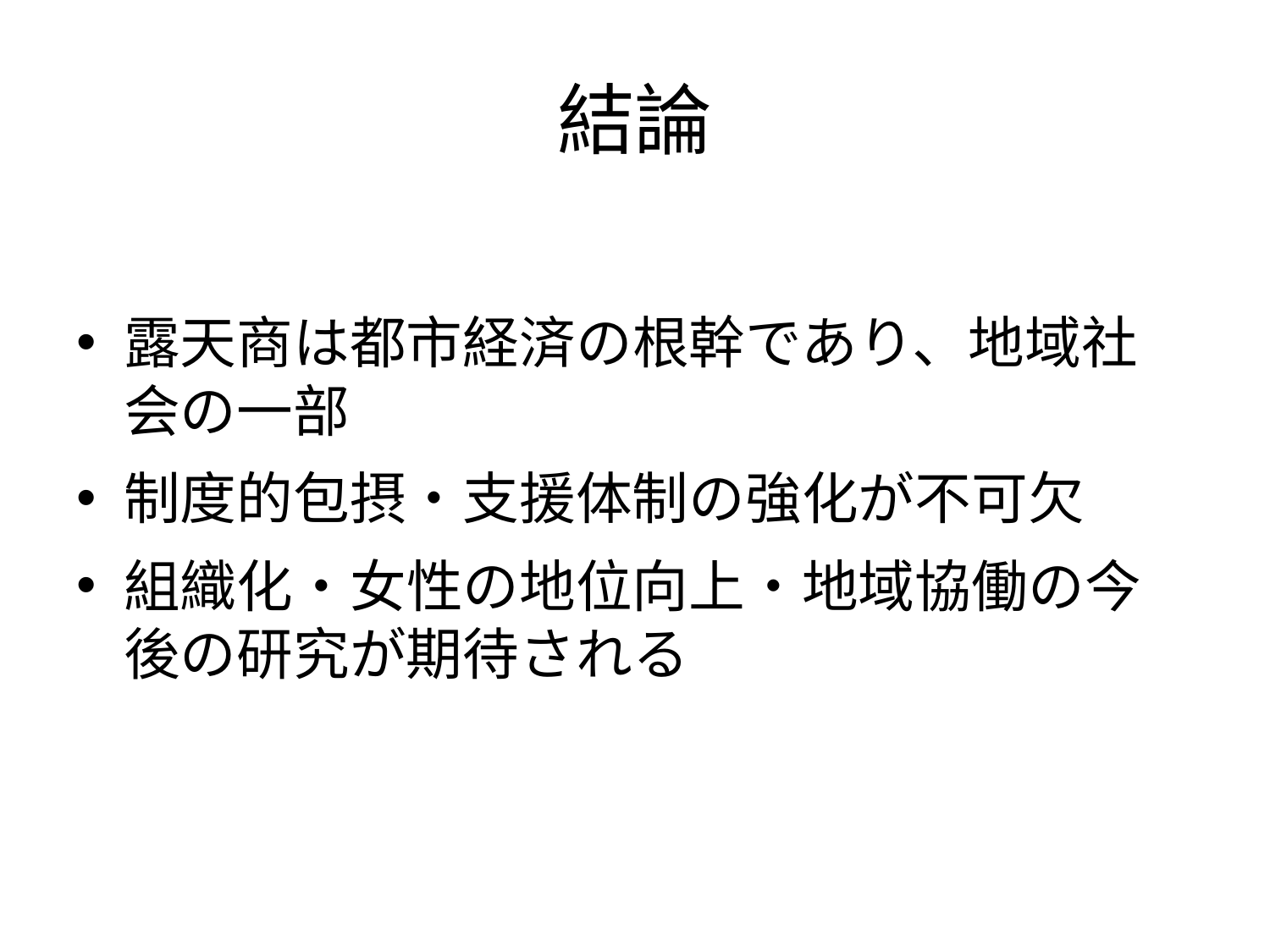

# 結論

露天商は都市経済の根幹であり、地域社会の一部
制度的包摂・支援体制の強化が不可欠
組織化・女性の地位向上・地域協働の今後の研究が期待される